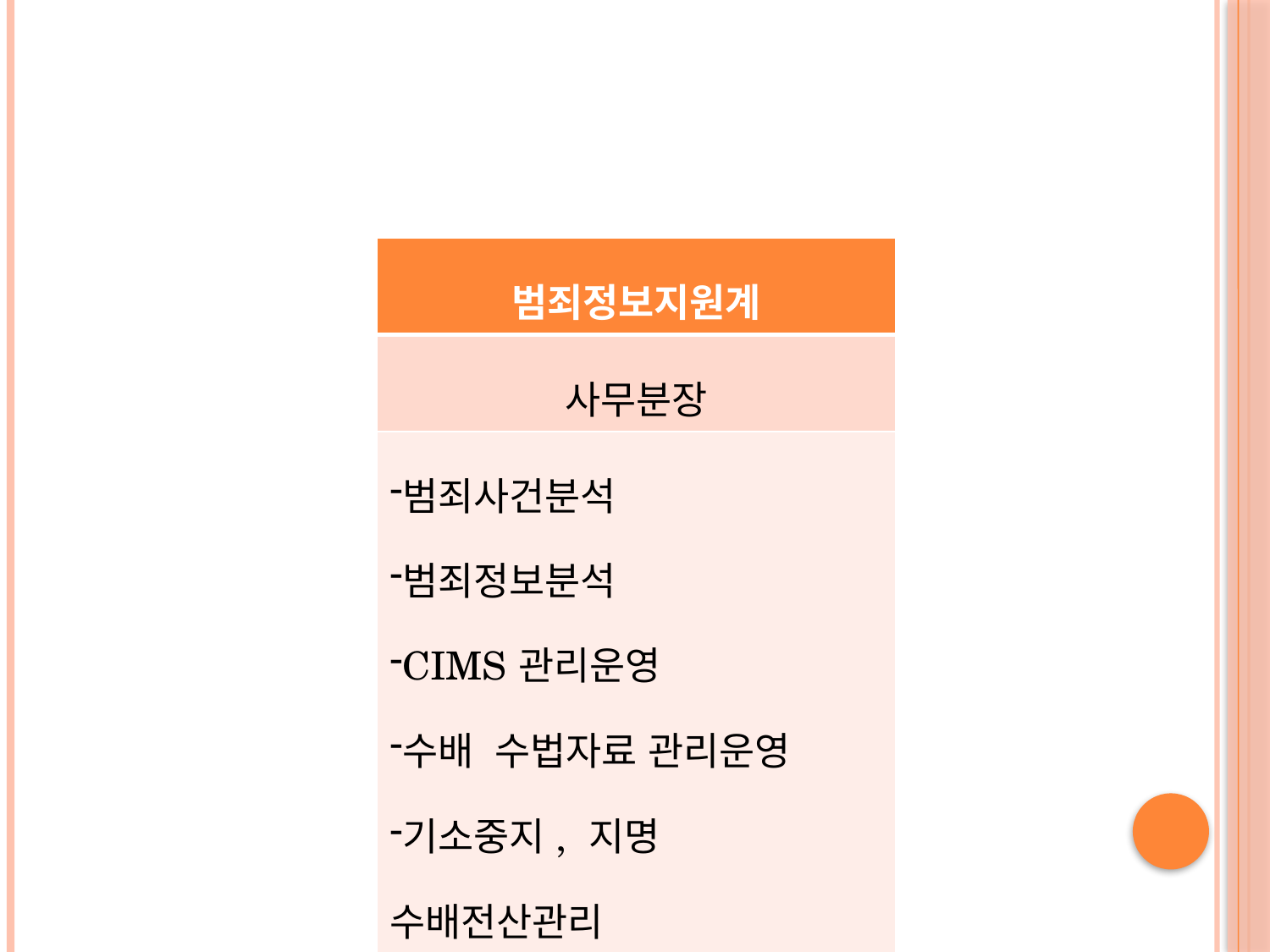

#
| 범죄정보지원계 |
| --- |
| 사무분장 |
| 범죄사건분석 범죄정보분석 CIMS관리운영 수배 수법자료 관리운영 기소중지, 지명 수배전산관리 |